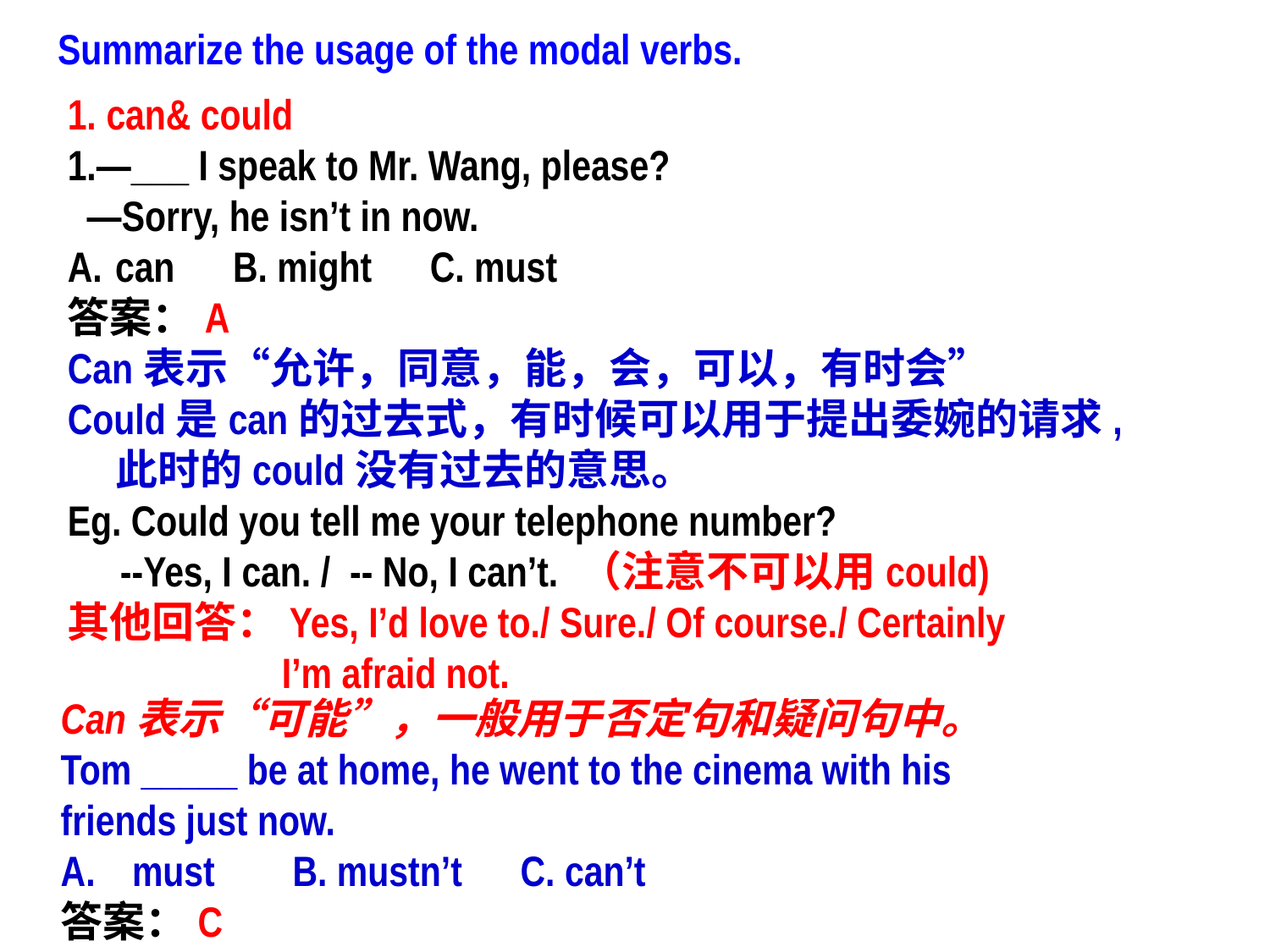

Summarize the usage of the modal verbs.
1. can& could
1.—___ I speak to Mr. Wang, please?
  —Sorry, he isn’t in now.
can      B. might      C. must
答案：A
Can表示“允许，同意，能，会，可以，有时会”
Could是can的过去式，有时候可以用于提出委婉的请求,此时的could没有过去的意思。
Eg. Could you tell me your telephone number?
　--Yes, I can. /  -- No, I can’t. （注意不可以用could)
其他回答：Yes, I’d love to./ Sure./ Of course./ Certainly
                      I’m afraid not.

Can表示“可能”，一般用于否定句和疑问句中。
Tom _____ be at home, he went to the cinema with his friends just now.
must        B. mustn’t      C. can’t
答案：C